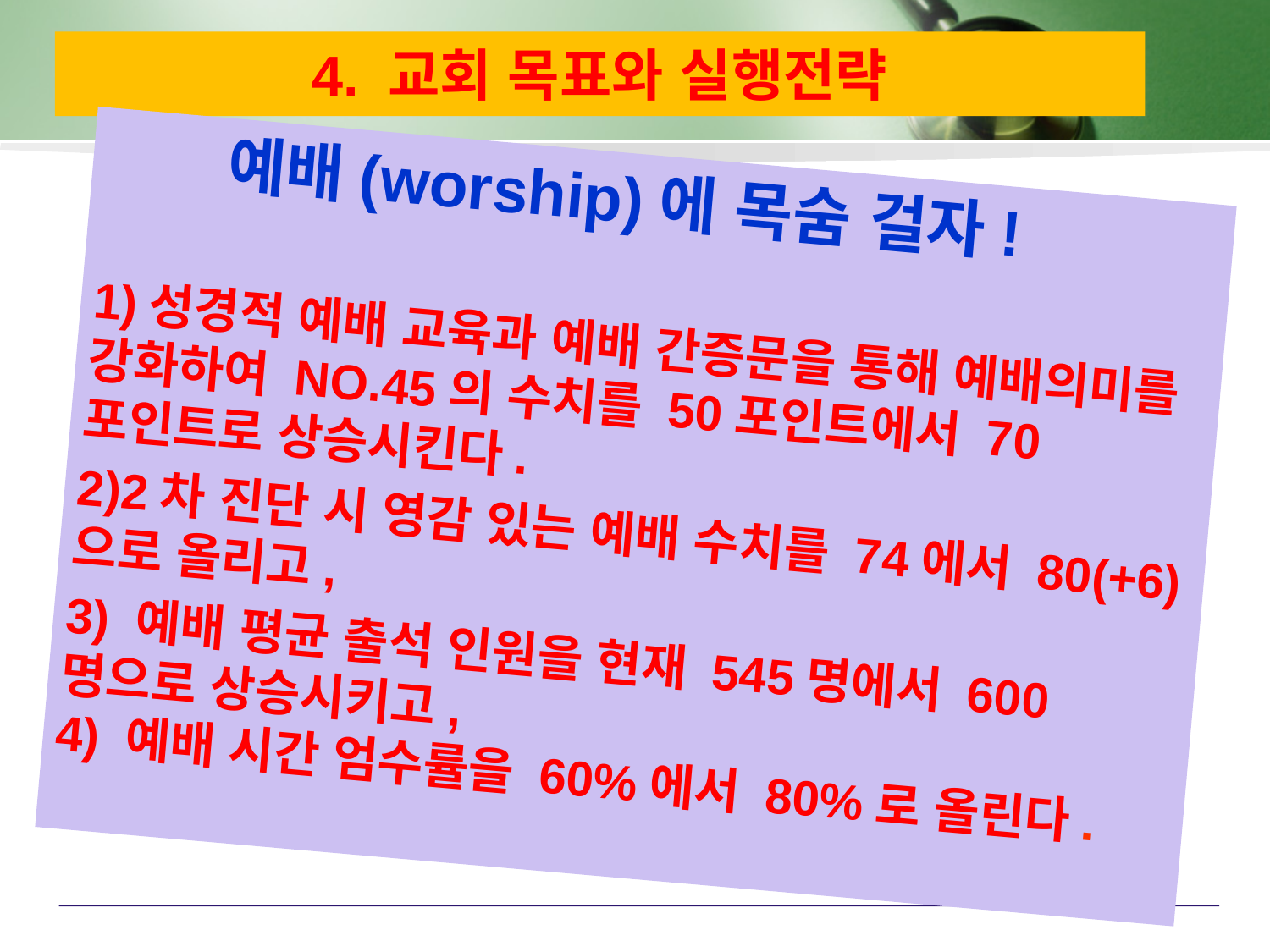

# 4. 교회 목표와 실행전략
      예배(worship)에 목숨 걸자!

1)성경적 예배 교육과 예배 간증문을 통해 예배의미를 강화하여 NO.45의 수치를 50포인트에서 70포인트로 상승시킨다.
2)2차 진단 시 영감 있는 예배 수치를 74에서 80(+6)으로 올리고,
3) 예배 평균 출석 인원을 현재 545명에서 600명으로 상승시키고,
4) 예배 시간 엄수률을 60%에서 80%로 올린다.